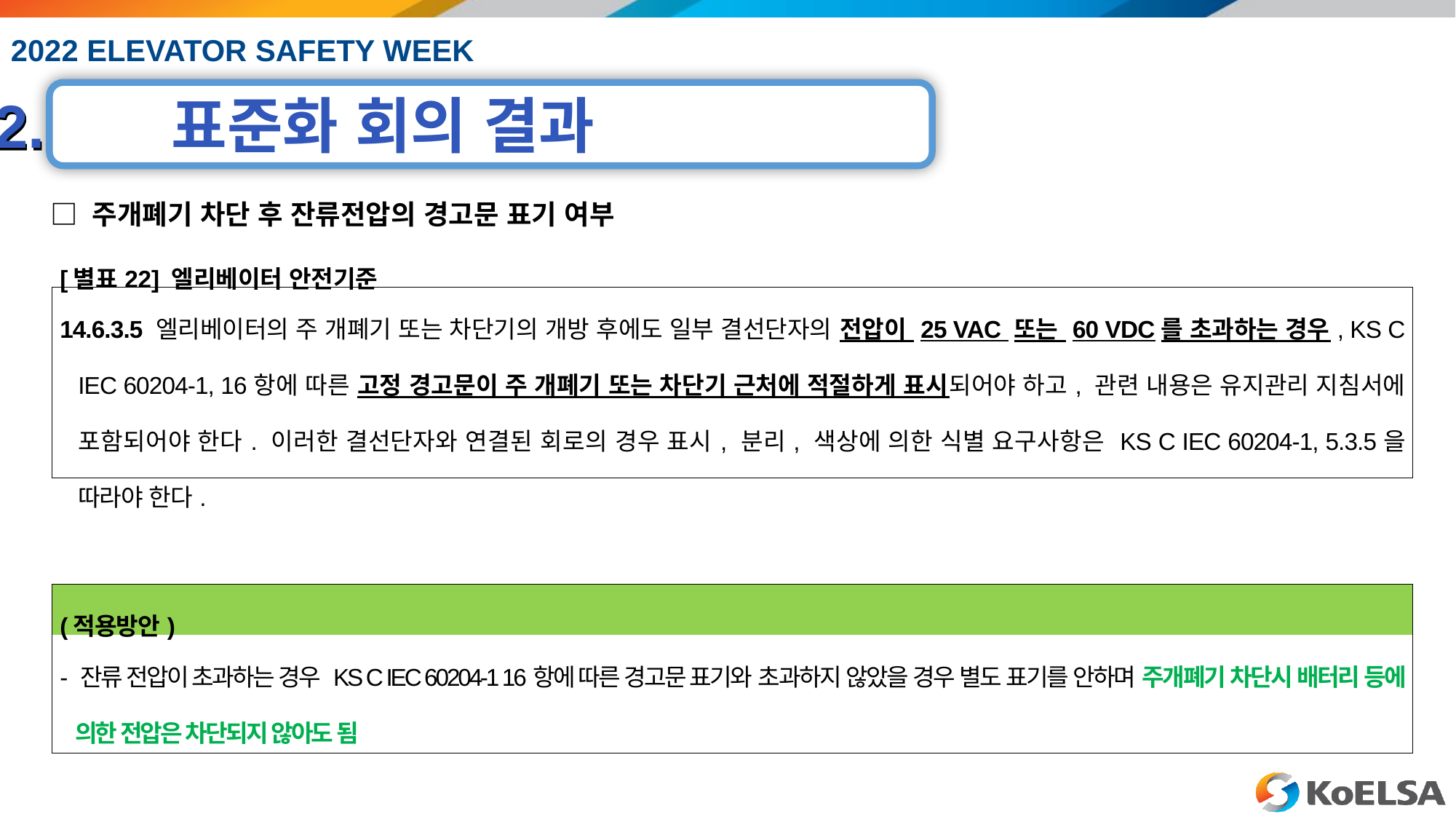

□ 주개폐기 차단 후 잔류전압의 경고문 표기 여부
| [별표22] 엘리베이터 안전기준 |
| --- |
| 14.6.3.5 엘리베이터의 주 개폐기 또는 차단기의 개방 후에도 일부 결선단자의 전압이 25 VAC 또는 60 VDC를 초과하는 경우, KS C IEC 60204-1, 16항에 따른 고정 경고문이 주 개폐기 또는 차단기 근처에 적절하게 표시되어야 하고, 관련 내용은 유지관리 지침서에 포함되어야 한다. 이러한 결선단자와 연결된 회로의 경우 표시, 분리, 색상에 의한 식별 요구사항은 KS C IEC 60204-1, 5.3.5을 따라야 한다. |

| (적용방안) |
| --- |
| - 잔류 전압이 초과하는 경우 KS C IEC 60204-1 16항에 따른 경고문 표기와 초과하지 않았을 경우 별도 표기를 안하며 주개폐기 차단시 배터리 등에 의한 전압은 차단되지 않아도 됨 |